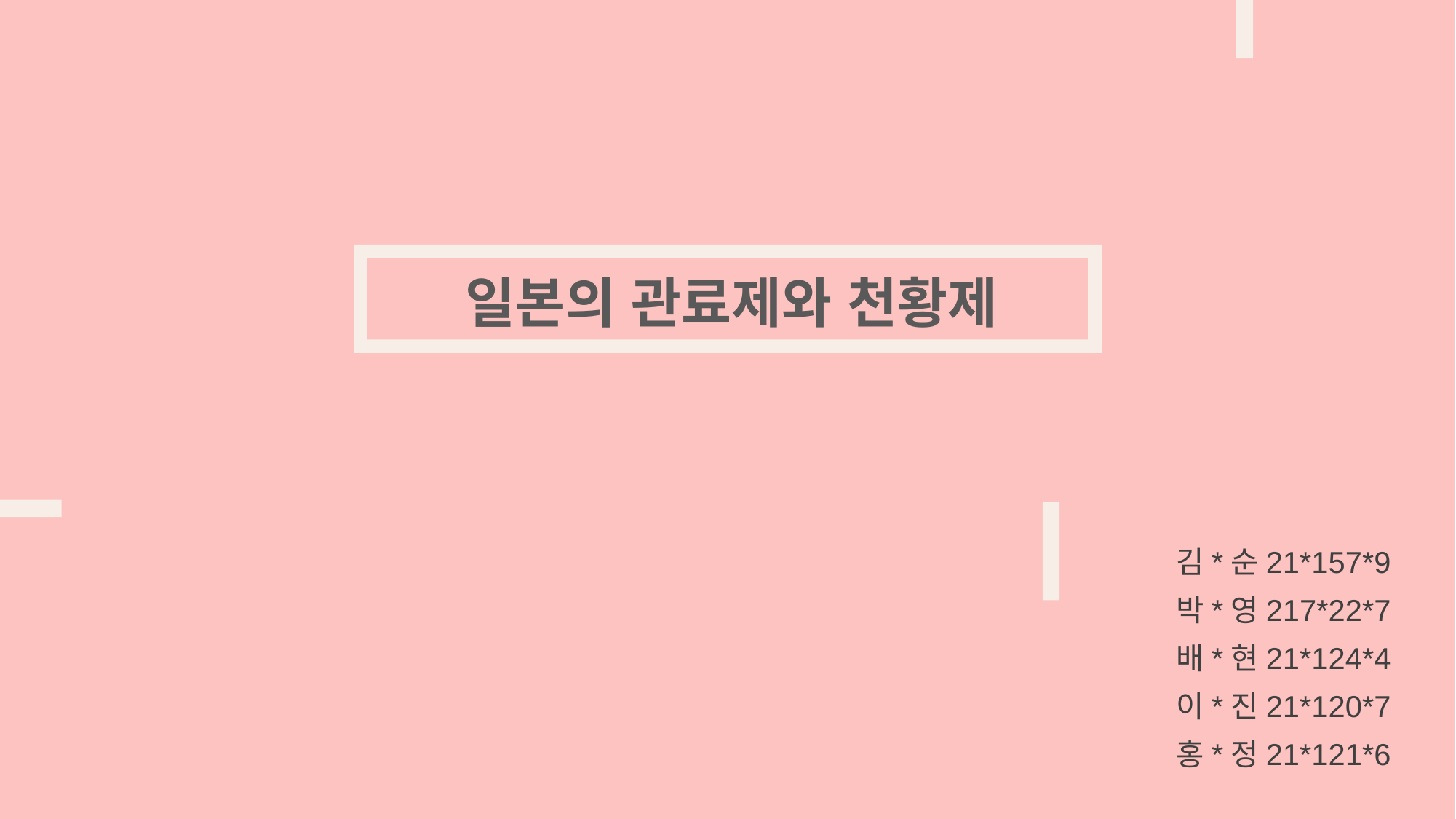

일본의 관료제와 천황제

김*순21*157*9
박*영217*22*7
배*현21*124*4
이*진21*120*7
홍*정21*121*6